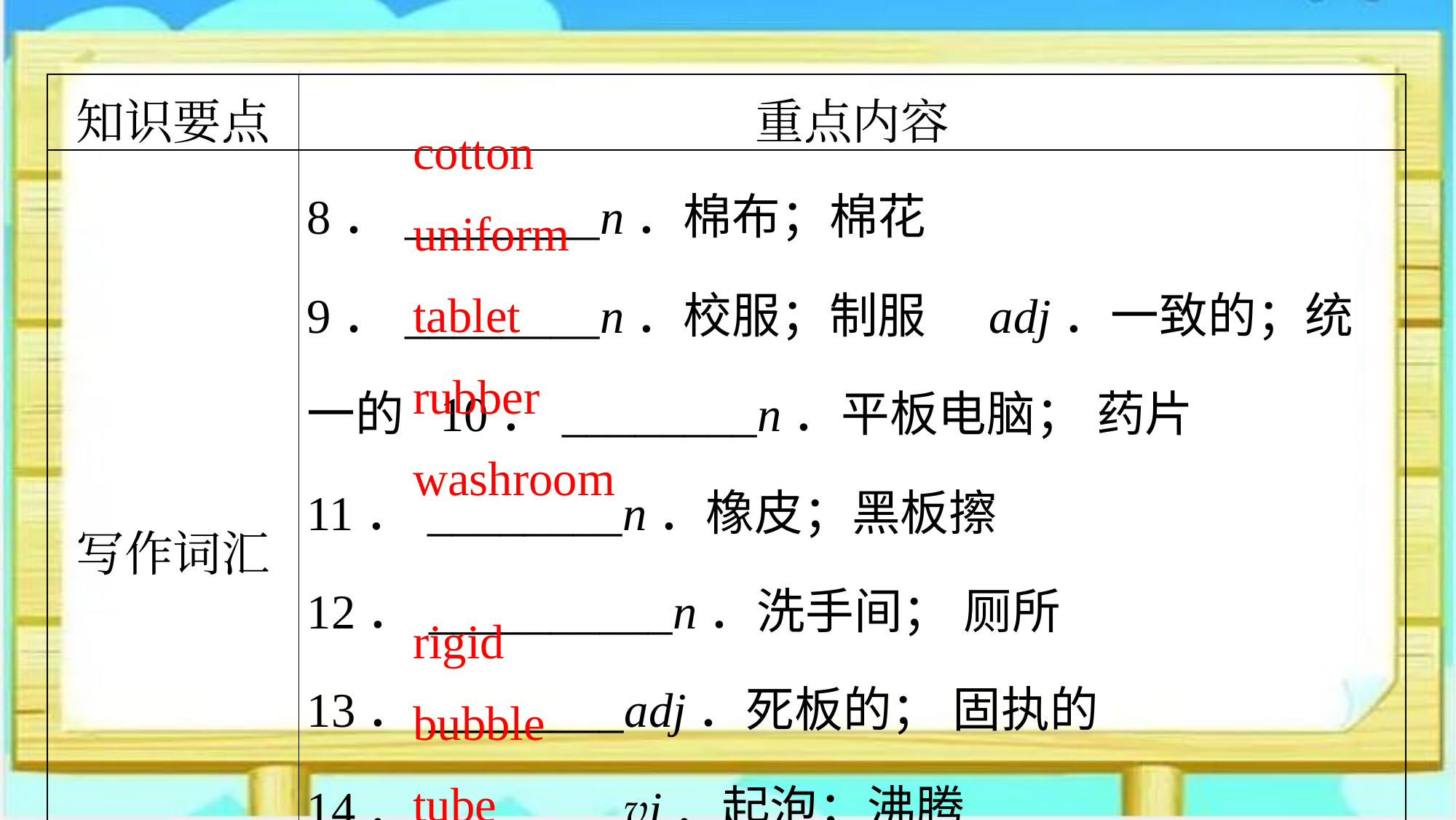

| 知识要点 | 重点内容 |
| --- | --- |
| 写作词汇 | 8．\_\_\_\_\_\_\_\_n．棉布；棉花 9．\_\_\_\_\_\_\_\_n．校服；制服　adj．一致的；统一的 10．\_\_\_\_\_\_\_\_n．平板电脑； 药片 11．\_\_\_\_\_\_\_\_n．橡皮；黑板擦 12．\_\_\_\_\_\_\_\_\_\_n．洗手间； 厕所 13．\_\_\_\_\_\_\_\_adj．死板的； 固执的 14．\_\_\_\_\_\_\_\_vi．起泡；沸腾 15．\_\_\_\_\_\_\_\_n．管子； 管状物 |
cotton
uniform
tablet
rubber
washroom
rigid
bubble
tube